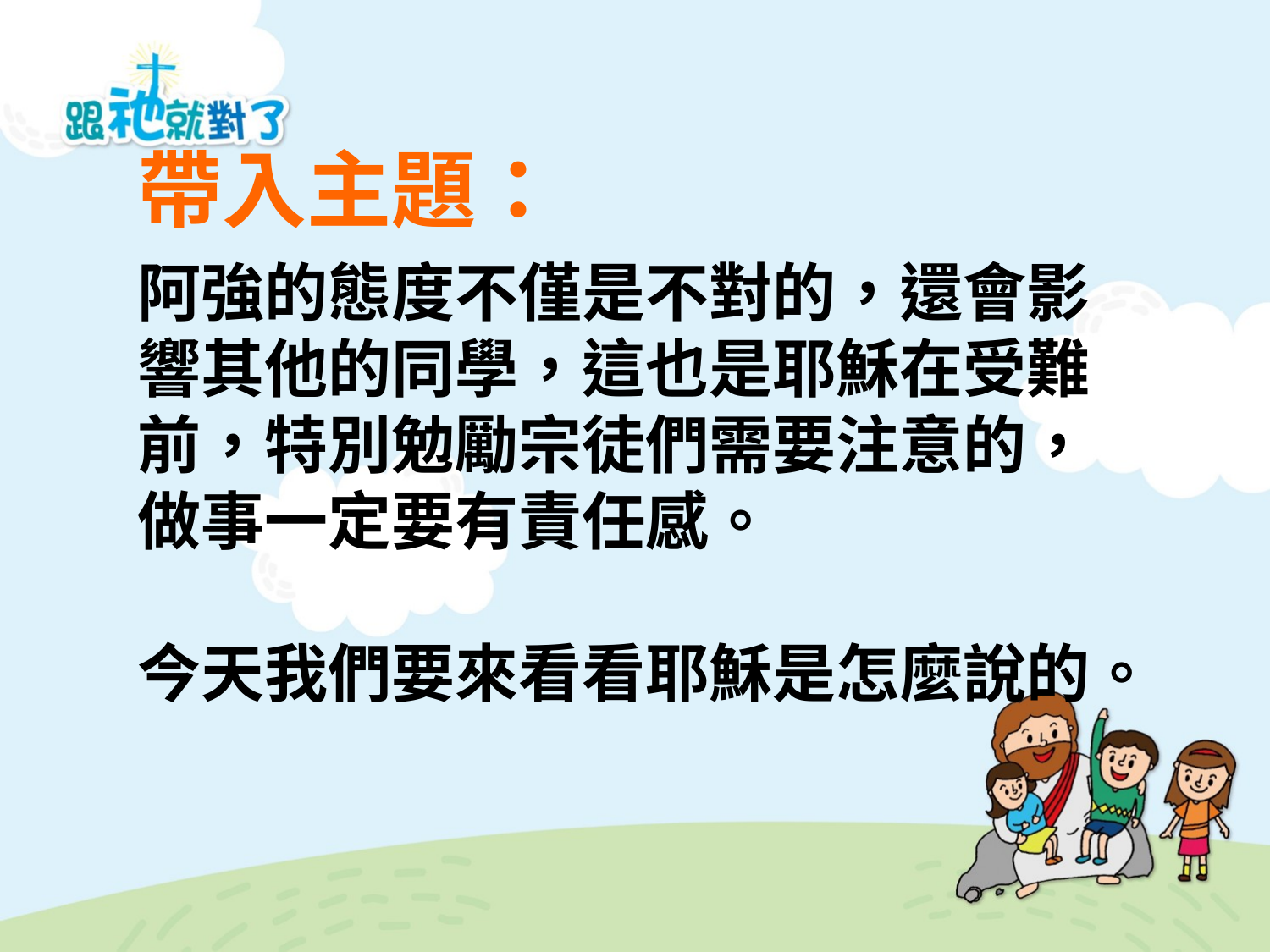

帶入主題：
阿強的態度不僅是不對的，還會影響其他的同學，這也是耶穌在受難前，特別勉勵宗徒們需要注意的，做事一定要有責任感。

今天我們要來看看耶穌是怎麼說的。